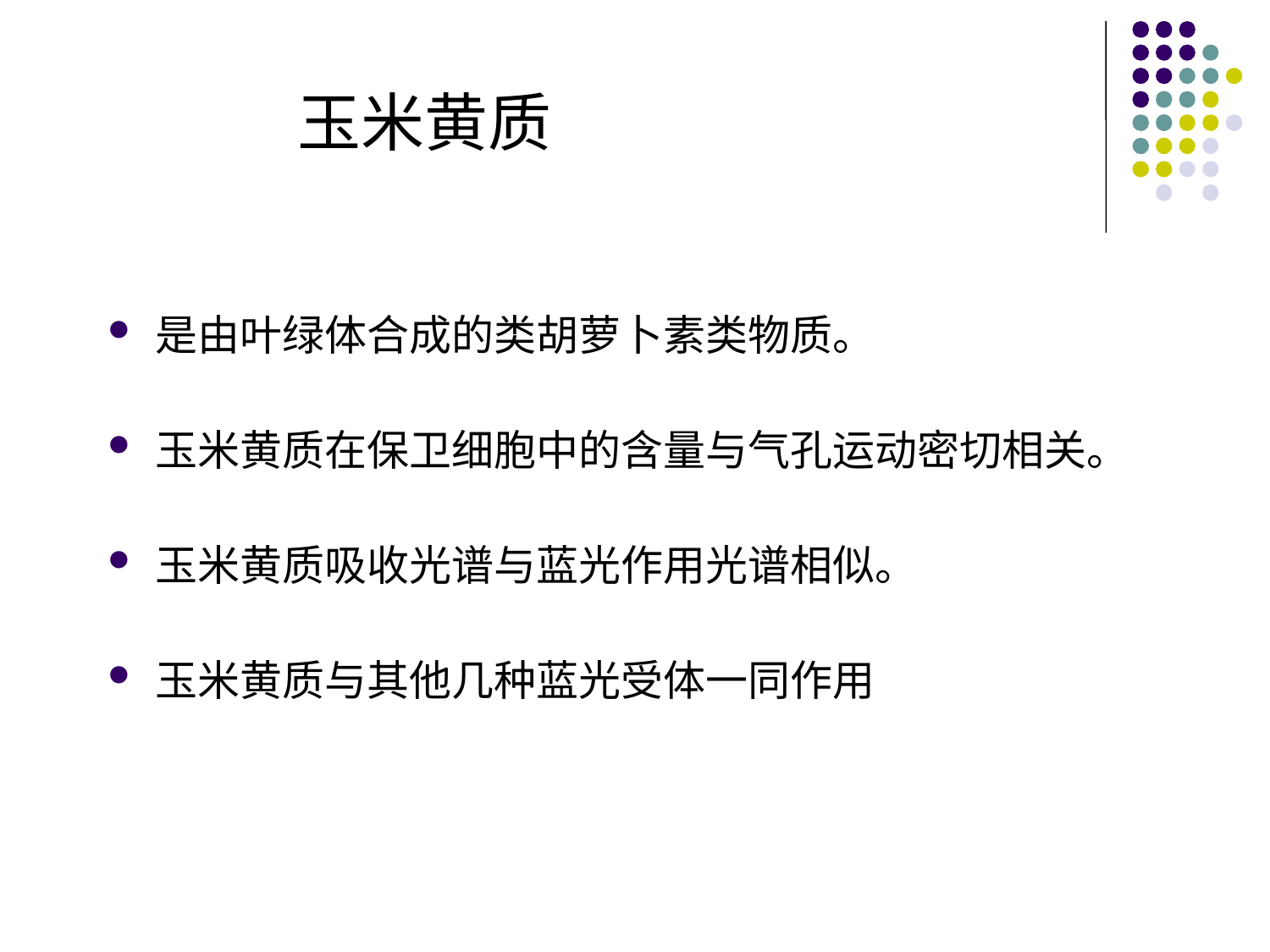

玉米黄质
是由叶绿体合成的类胡萝卜素类物质。
玉米黄质在保卫细胞中的含量与气孔运动密切相关。
玉米黄质吸收光谱与蓝光作用光谱相似。
玉米黄质与其他几种蓝光受体一同作用